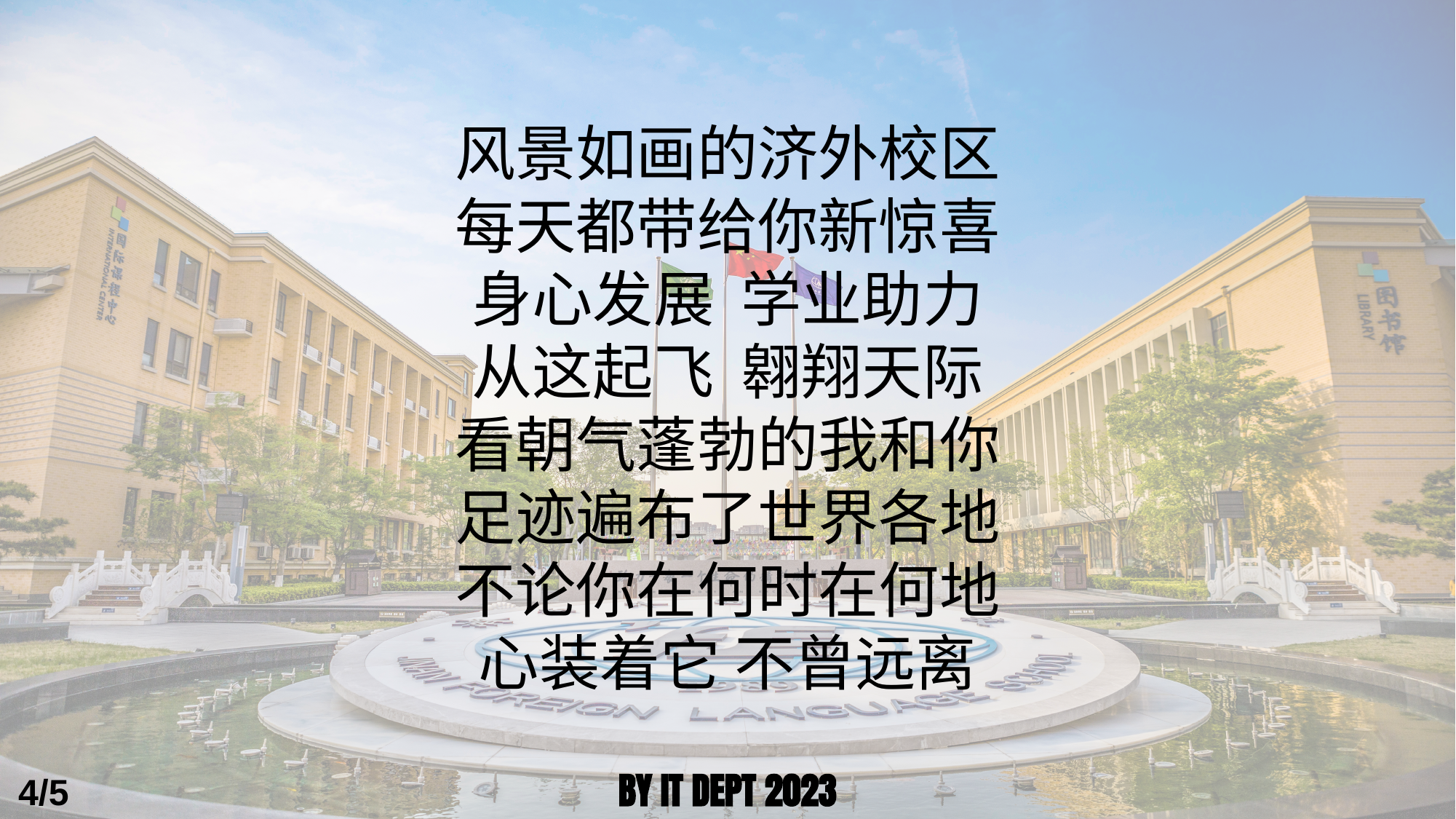

风景如画的济外校区
每天都带给你新惊喜
身心发展  学业助力
从这起飞  翱翔天际
看朝气蓬勃的我和你
足迹遍布了世界各地
不论你在何时在何地
心装着它 不曾远离
4/5
BY IT DEPT 2023